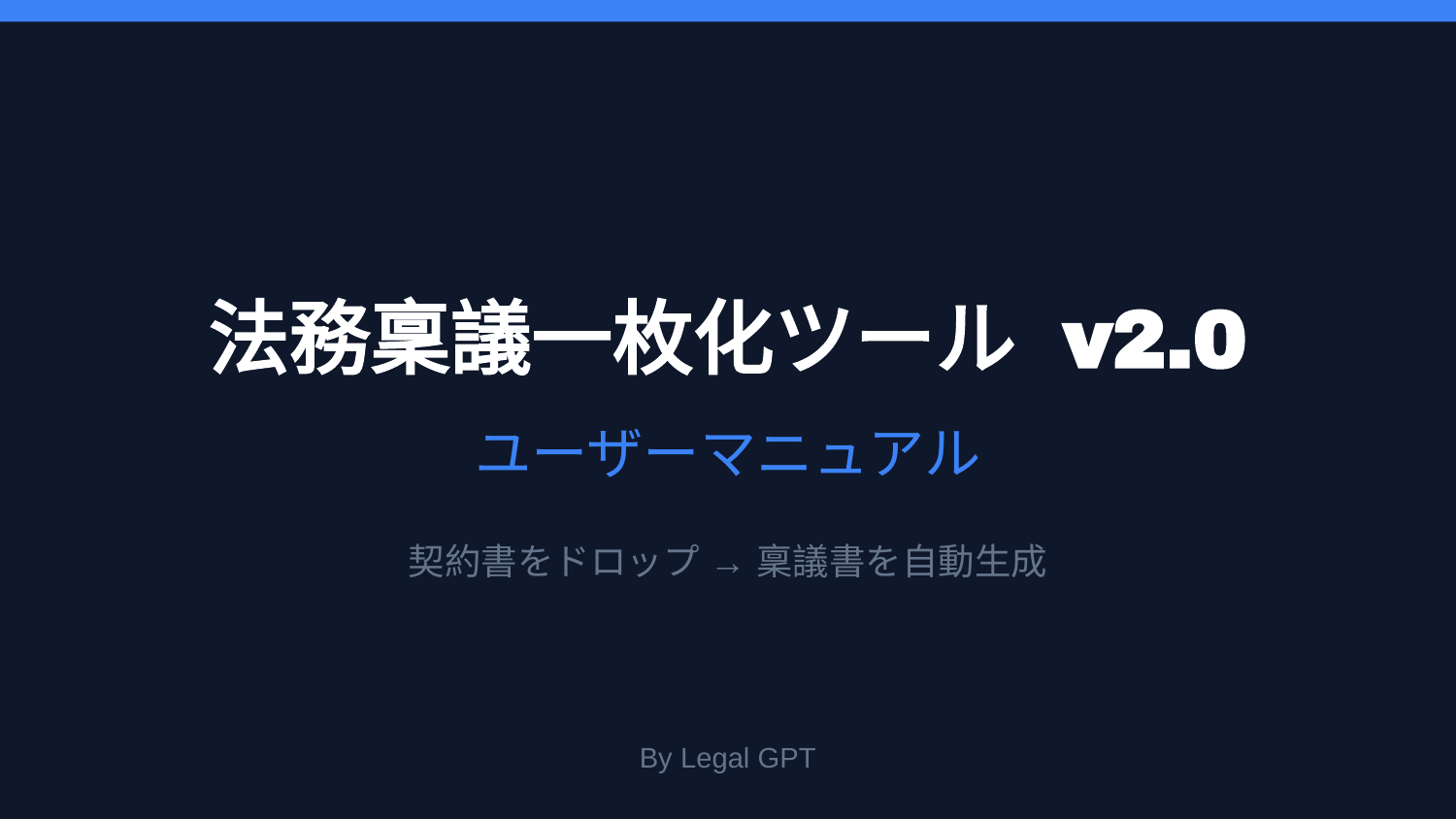

法務稟議一枚化ツール v2.0
ユーザーマニュアル
契約書をドロップ → 稟議書を自動生成
By Legal GPT